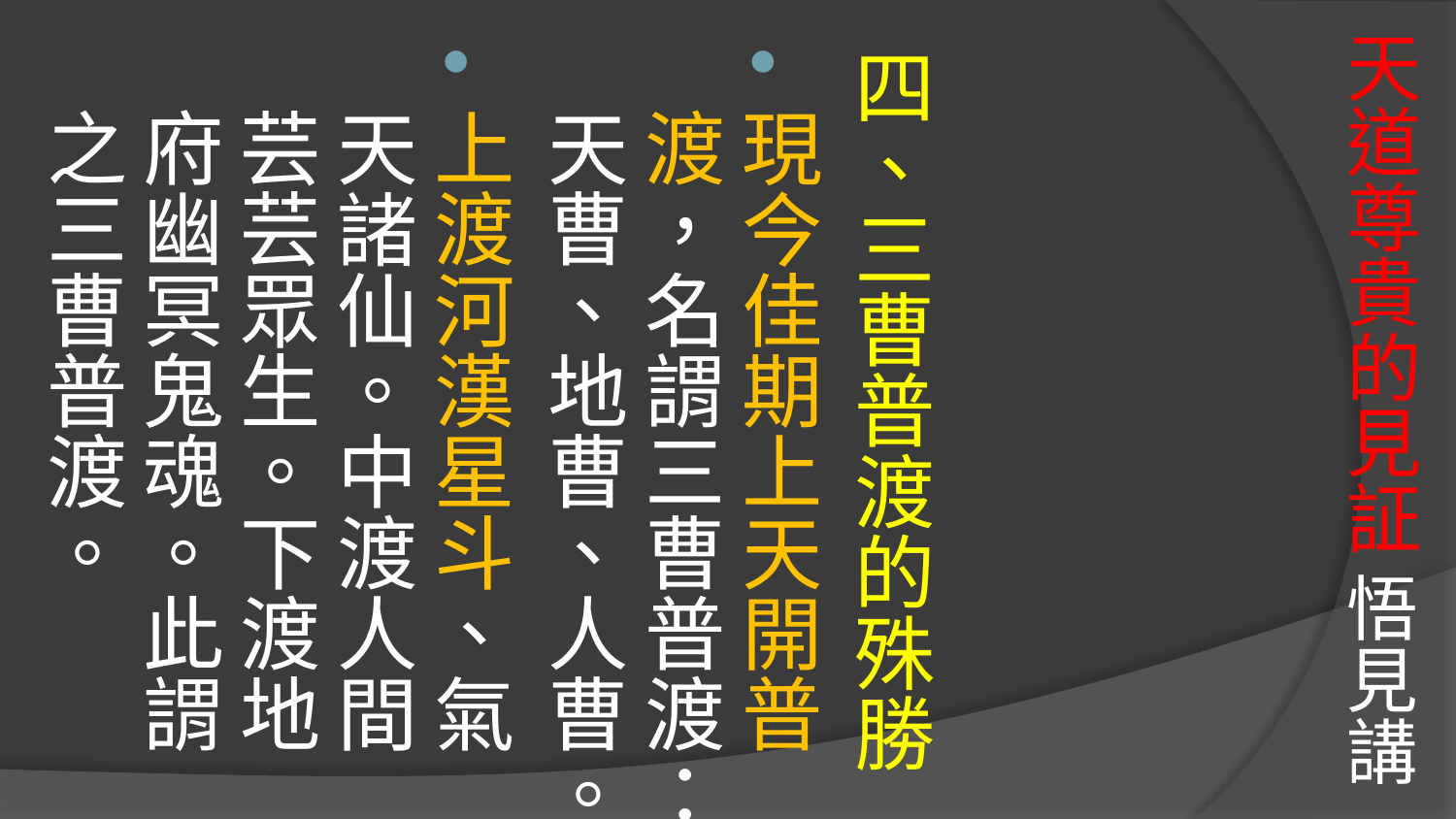

# 天道尊貴的見証 悟見講
四、三曹普渡的殊勝
現今佳期上天開普渡，名謂三曹普渡：天曹、地曹、人曹。
上渡河漢星斗、氣天諸仙。中渡人間芸芸眾生。下渡地府幽冥鬼魂。此謂之三曹普渡。